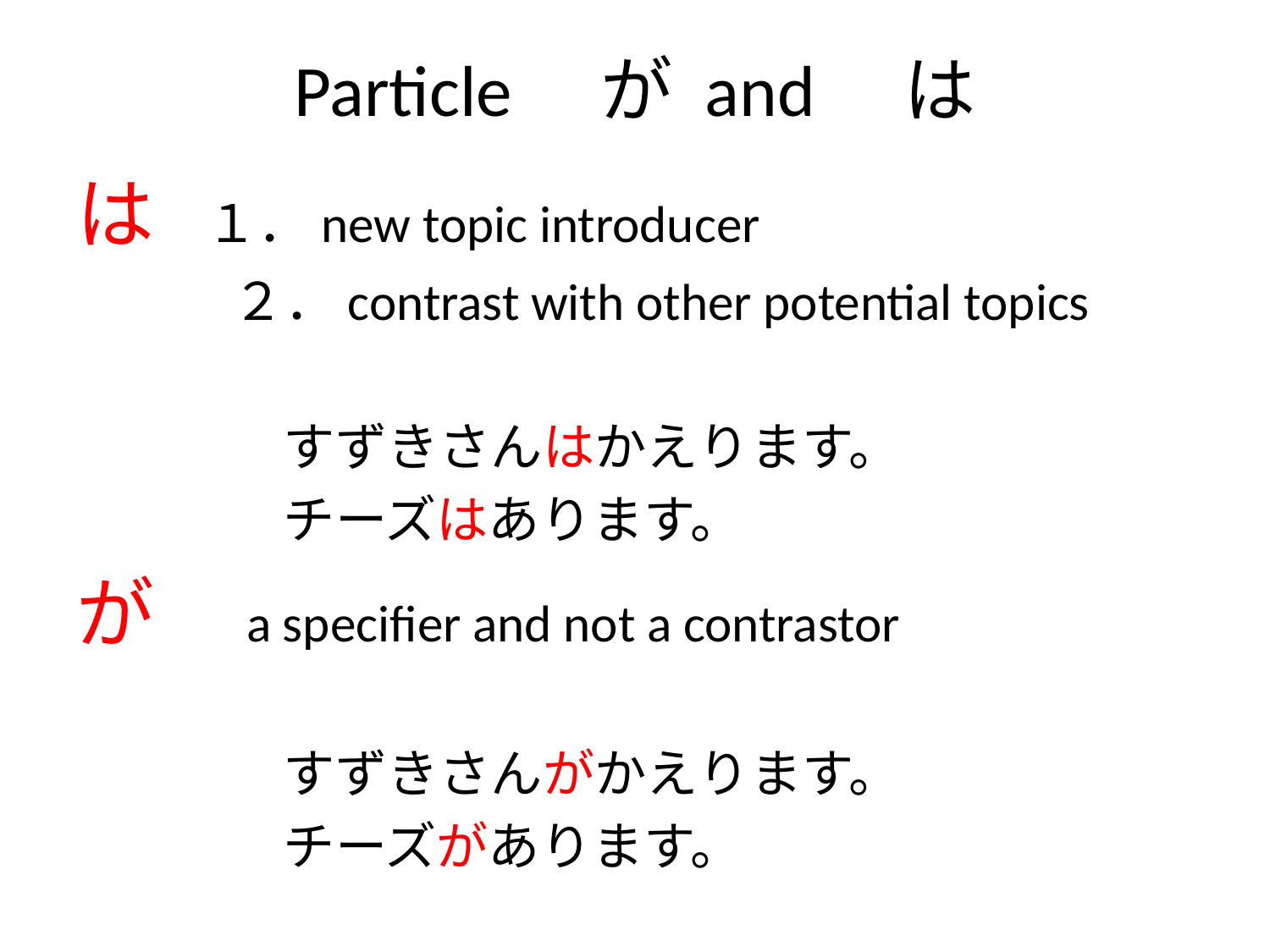

# Particle　が and　は
は　１．new topic introducer
        　２．contrast with other potential topics

　　　　すずきさんはかえります。
　　　　チーズはあります。
が  　a specifier and not a contrastor

　　　　すずきさんがかえります。
　　　　チーズがあります。